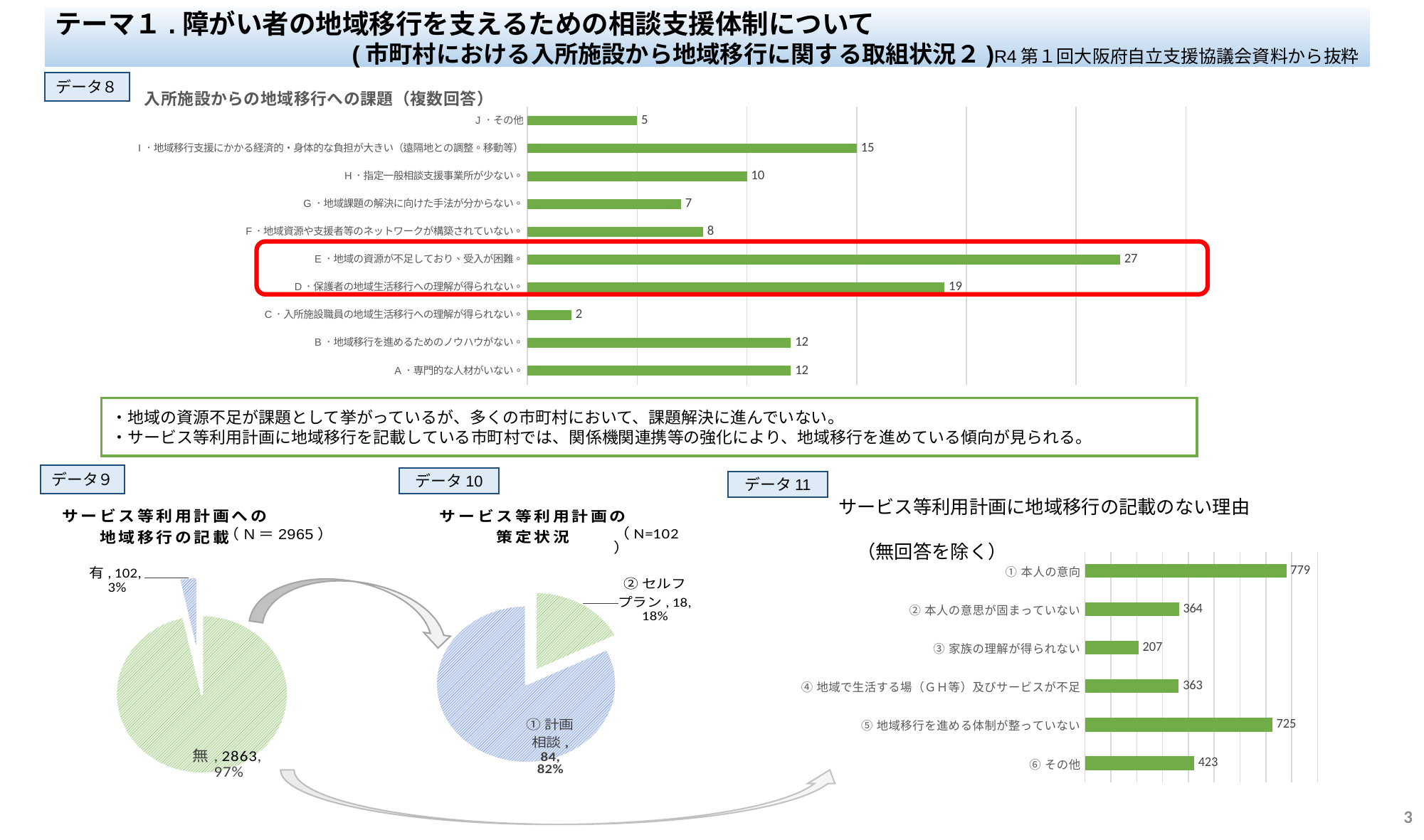

テーマ１.障がい者の地域移行を支えるための相談支援体制について
(市町村における入所施設から地域移行に関する取組状況２)R4第１回大阪府自立支援協議会資料から抜粋

### Chart: 入所施設からの地域移行への課題（複数回答）

| Category |  |
|---|---|
| A．専門的な人材がいない。 | 12.0 |
| B．地域移行を進めるためのノウハウがない。 | 12.0 |
| C．入所施設職員の地域生活移行への理解が得られない。 | 2.0 |
| D．保護者の地域生活移行への理解が得られない。 | 19.0 |
| E．地域の資源が不足しており、受入が困難。 | 27.0 |
| F．地域資源や支援者等のネットワークが構築されていない。 | 8.0 |
| G．地域課題の解決に向けた手法が分からない。 | 7.0 |
| H．指定一般相談支援事業所が少ない。 | 10.0 |
| I．地域移行支援にかかる経済的・身体的な負担が大きい（遠隔地との調整。移動等） | 15.0 |
| J．その他 | 5.0 |
データ８
・地域の資源不足が課題として挙がっているが、多くの市町村において、課題解決に進んでいない。
・サービス等利用計画に地域移行を記載している市町村では、関係機関連携等の強化により、地域移行を進めている傾向が見られる。

### Chart: サービス等利用計画への
地域移行の記載

| Category |
|---|
データ９
データ10
データ11

### Chart

| Category | 無 |
|---|---|
| ⑥その他 | 423.0 |
| ⑤地域移行を進める体制が整っていない | 725.0 |
| ④地域で生活する場（ＧＨ等）及びサービスが不足 | 363.0 |
| ③家族の理解が得られない | 207.0 |
| ②本人の意思が固まっていない | 364.0 |
| ①本人の意向 | 779.0 |
サービス等利用計画に地域移行の記載のない理由
　　　　　　　　　　　　　　　　　　　　　　　　　（無回答を除く）

### Chart: サービス等利用計画の
策定状況

| Category | 有 |
|---|---|
| ②セルフプラン | 18.0 |
| ①計画相談 | 84.0 |

### Chart: サービス等利用計画への
地域移行の記載

| Category | 集計 |
|---|---|
| 無 | 2863.0 |
| 有 | 102.0 |

3